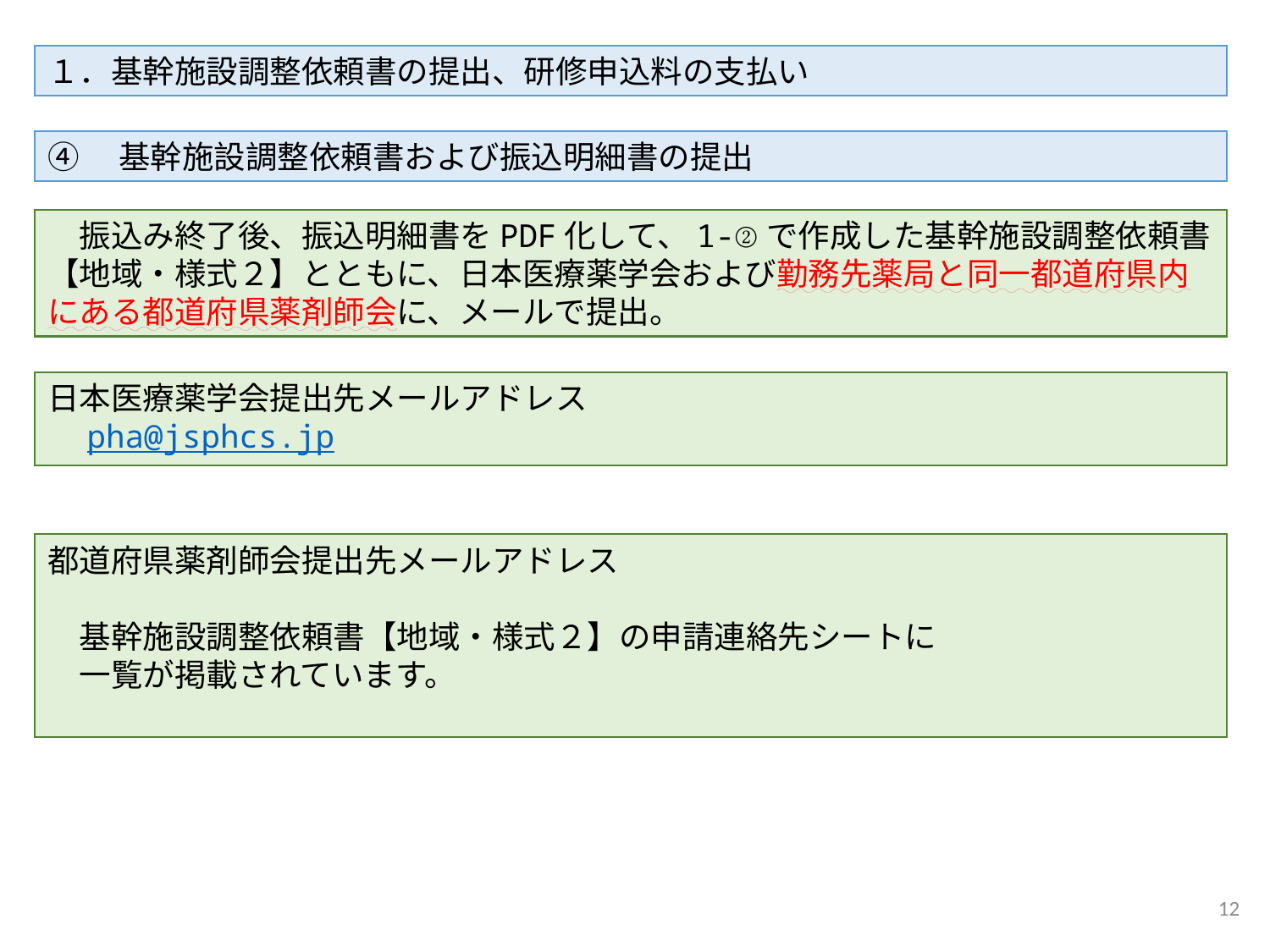

１．基幹施設調整依頼書の提出、研修申込料の支払い
④　基幹施設調整依頼書および振込明細書の提出
　振込み終了後、振込明細書をPDF化して、1-②で作成した基幹施設調整依頼書【地域・様式２】とともに、日本医療薬学会および勤務先薬局と同一都道府県内にある都道府県薬剤師会に、メールで提出。
日本医療薬学会提出先メールアドレス
　pha@jsphcs.jp
都道府県薬剤師会提出先メールアドレス

　基幹施設調整依頼書【地域・様式２】の申請連絡先シートに
　一覧が掲載されています。

12